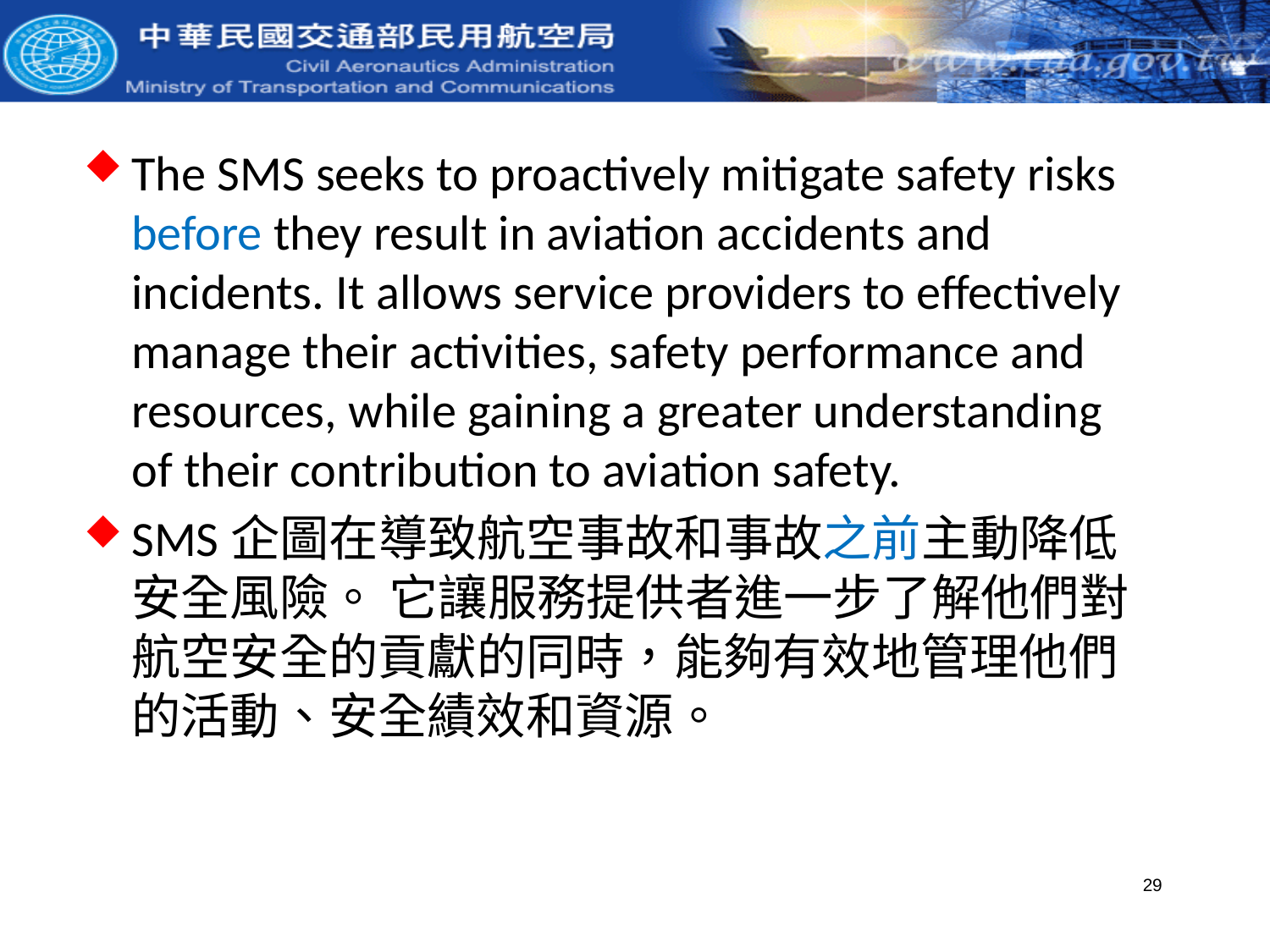

The SMS seeks to proactively mitigate safety risks before they result in aviation accidents and incidents. It allows service providers to effectively manage their activities, safety performance and resources, while gaining a greater understanding of their contribution to aviation safety.
SMS企圖在導致航空事故和事故之前主動降低安全風險。 它讓服務提供者進一步了解他們對航空安全的貢獻的同時，能夠有效地管理他們的活動、安全績效和資源。